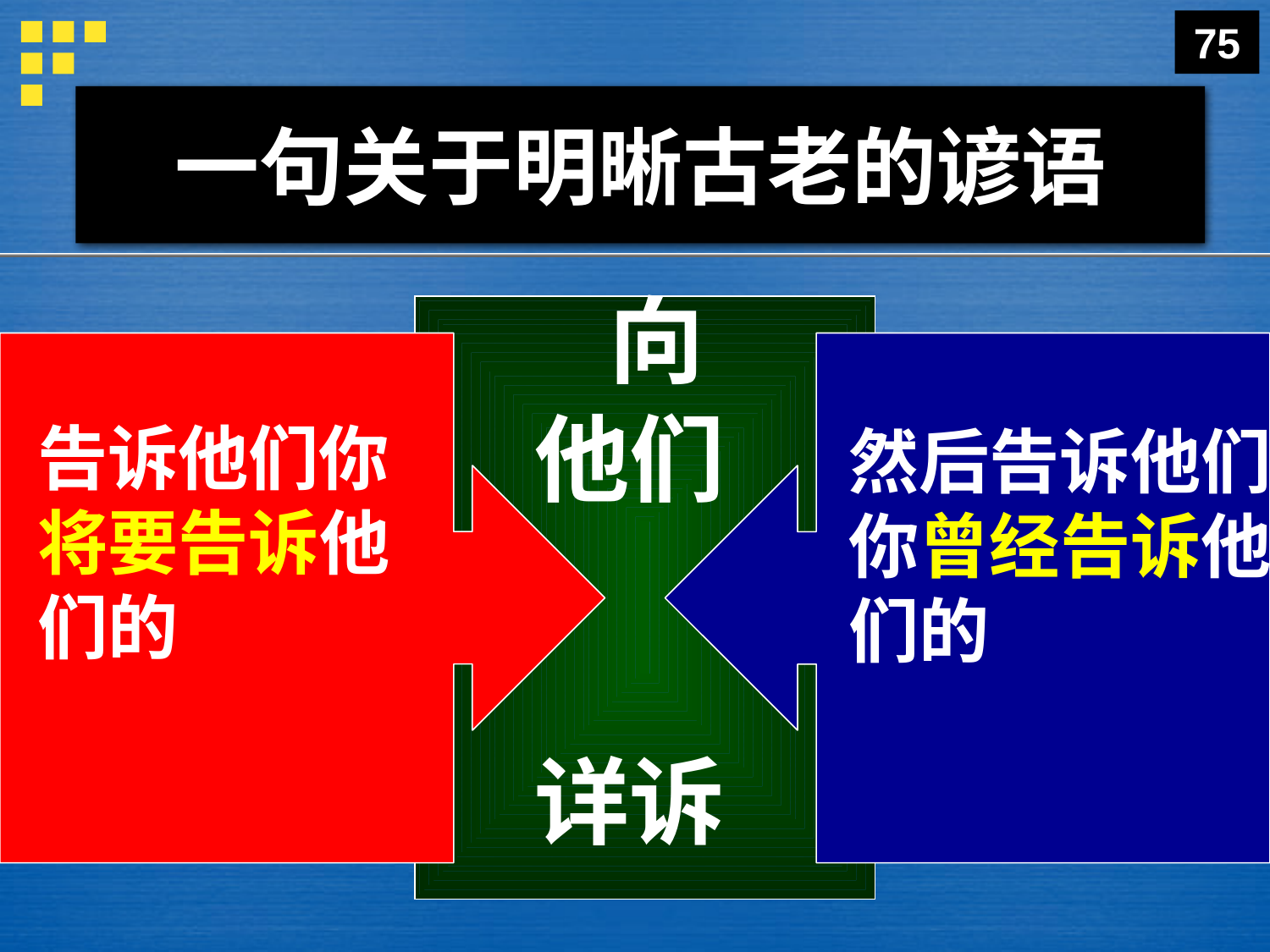

75
# 一句关于明晰古老的谚语
 向
他们

详诉

告诉他们你将要告诉他们的

然后告诉他们你曾经告诉他们的